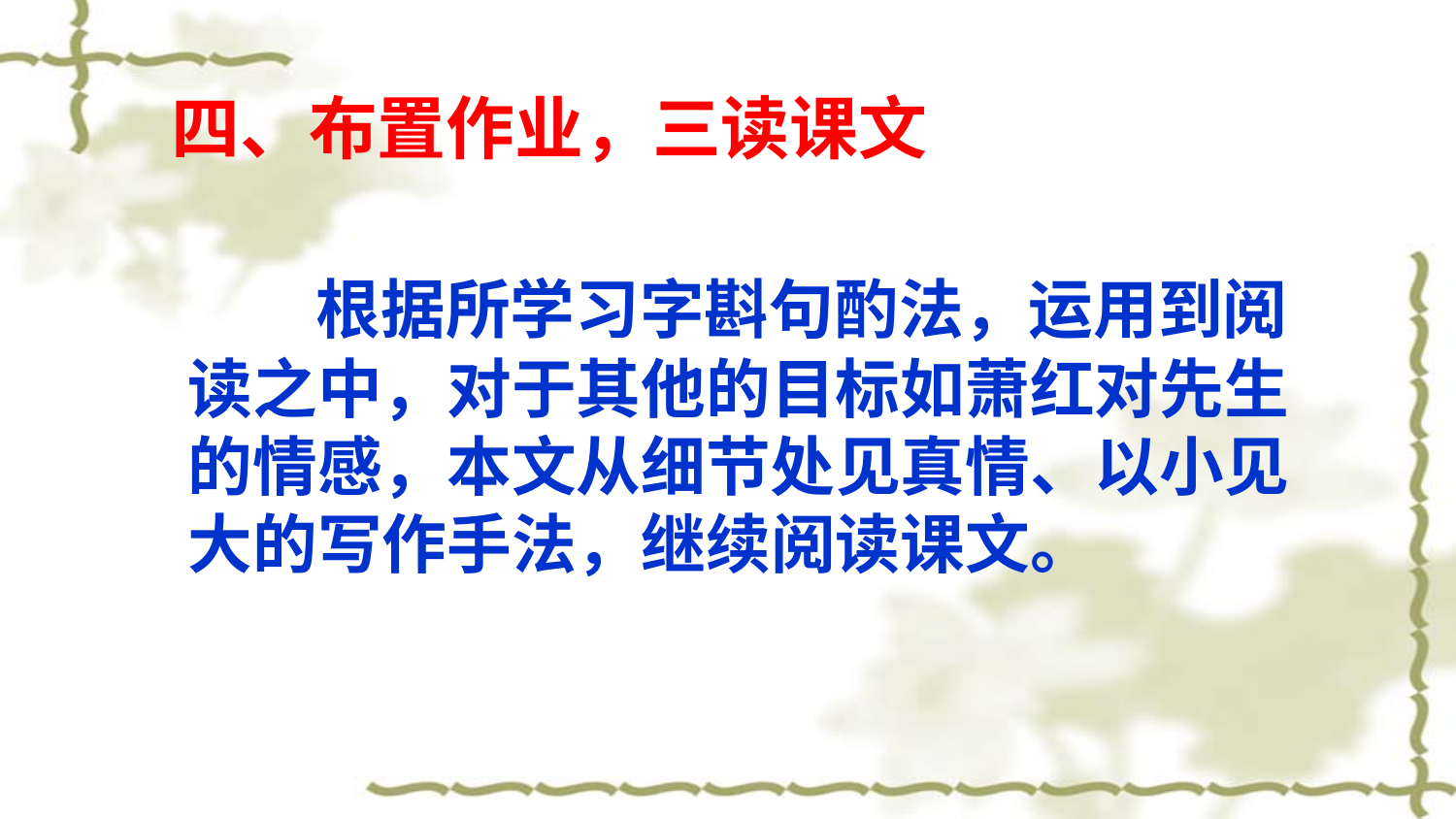

四、布置作业，三读课文
          根据所学习字斟句酌法，运用到阅读之中，对于其他的目标如萧红对先生的情感，本文从细节处见真情、以小见大的写作手法，继续阅读课文。